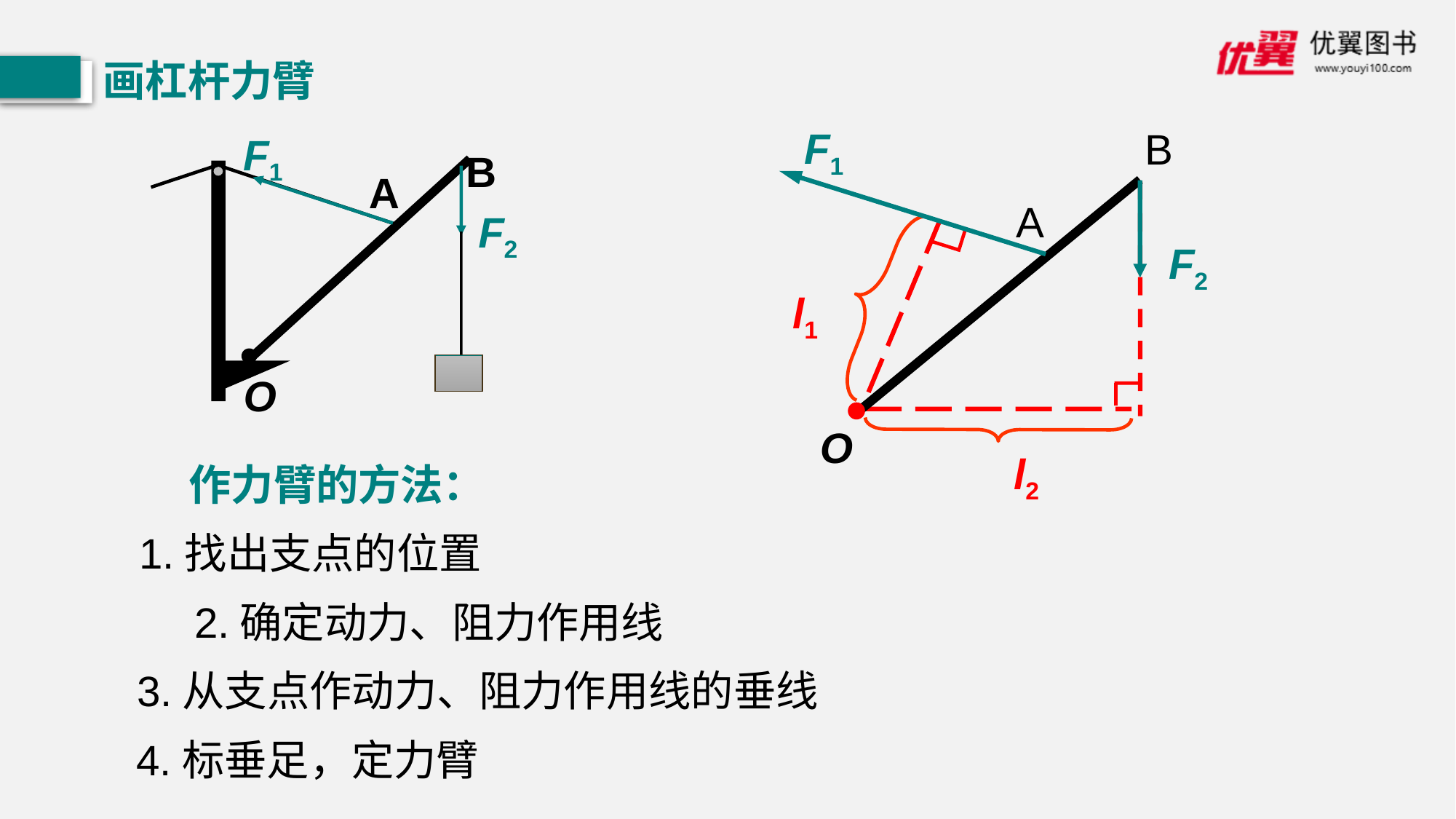

画杠杆力臂

F1
B

A
F2
O
F1
B

A

F2

O

l1

l2
作力臂的方法：
1.找出支点的位置
2.确定动力、阻力作用线
3.从支点作动力、阻力作用线的垂线
4.标垂足，定力臂